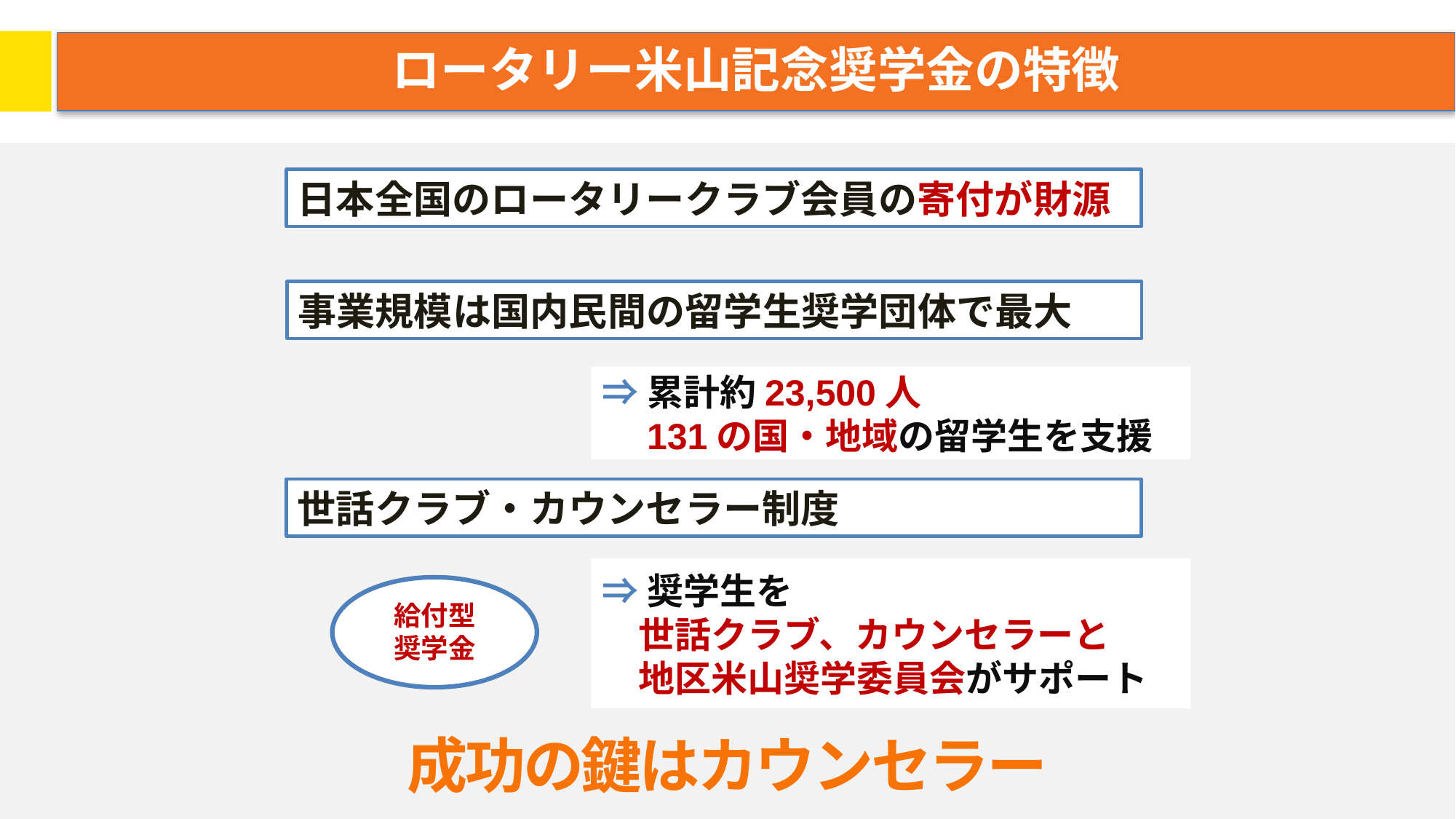

ロータリー米山記念奨学金の特徴
日本全国のロータリークラブ会員の寄付が財源
事業規模は国内民間の留学生奨学団体で最大
⇒累計約23,500人
　131の国・地域の留学生を支援
世話クラブ・カウンセラー制度
⇒奨学生を
　世話クラブ、カウンセラーと
　地区米山奨学委員会がサポート
給付型
奨学金
成功の鍵はカウンセラー